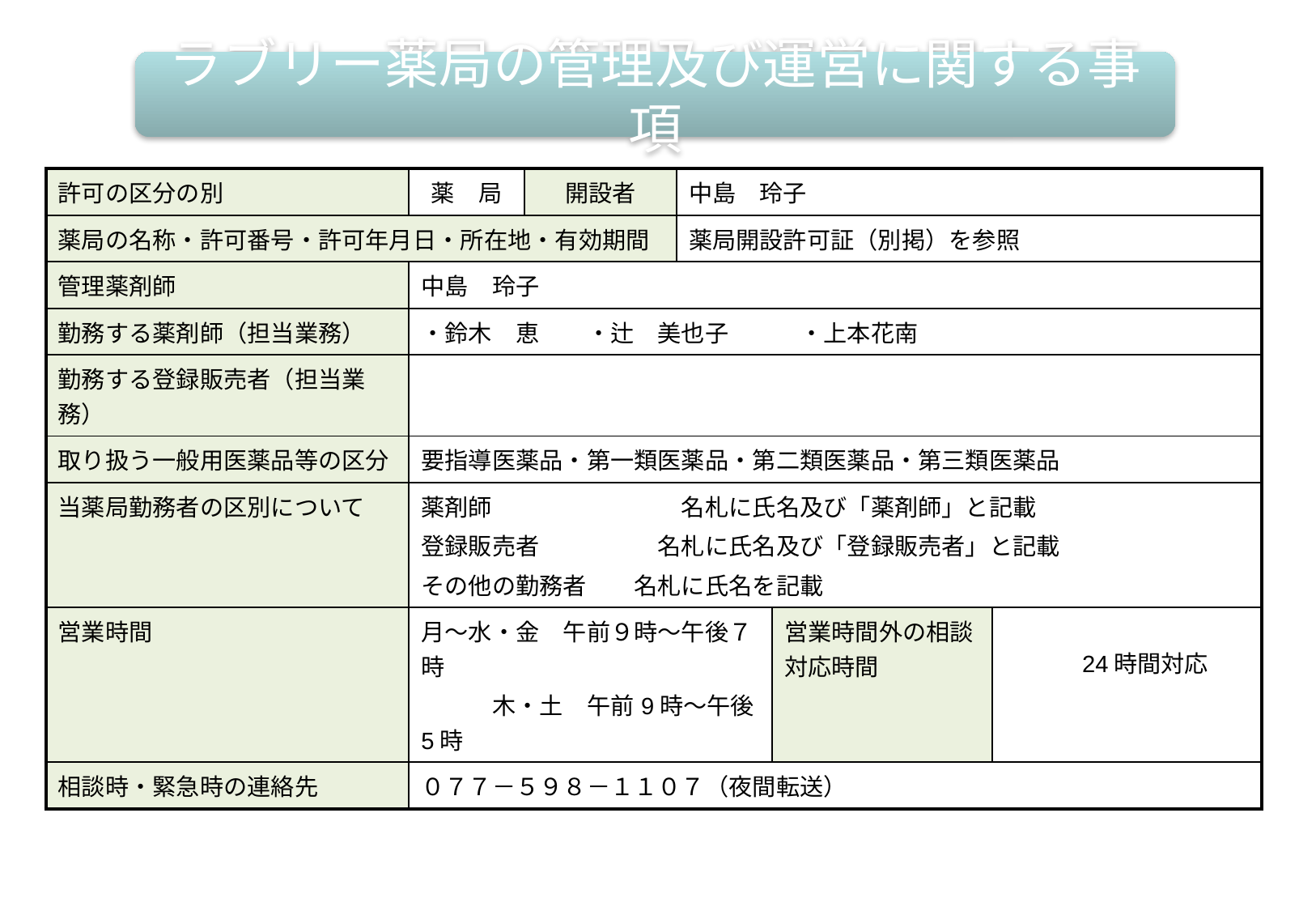

ラブリー薬局の管理及び運営に関する事項
| 許可の区分の別 | 薬　局 | 開設者 | 中島　玲子 |  |  |
| --- | --- | --- | --- | --- | --- |
| 薬局の名称・許可番号・許可年月日・所在地・有効期間 |  |  | 薬局開設許可証（別掲）を参照 |  |  |
| 管理薬剤師 | 中島　玲子 |  |  |  |  |
| 勤務する薬剤師（担当業務） | ・鈴木　恵　　・辻　美也子　　　・上本花南 |  |  |  |  |
| 勤務する登録販売者（担当業務） |  |  |  |  |  |
| 取り扱う一般用医薬品等の区分 | 要指導医薬品・第一類医薬品・第二類医薬品・第三類医薬品 |  |  |  |  |
| 当薬局勤務者の区別について | 薬剤師　　　　　　　　名札に氏名及び「薬剤師」と記載　　　　　　 登録販売者　　　　　名札に氏名及び「登録販売者」と記載　　　 その他の勤務者　　名札に氏名を記載 |  |  |  |  |
| 営業時間 | 月～水・金　午前９時～午後７時 　　　木・土　午前9時～午後5時 |  | 営業時間外の相談対応時間 | 営業時間外の相談対応時間 | 24時間対応 |
| 相談時・緊急時の連絡先 | ０７７－５９８－１１０７（夜間転送） |  |  |  |  |